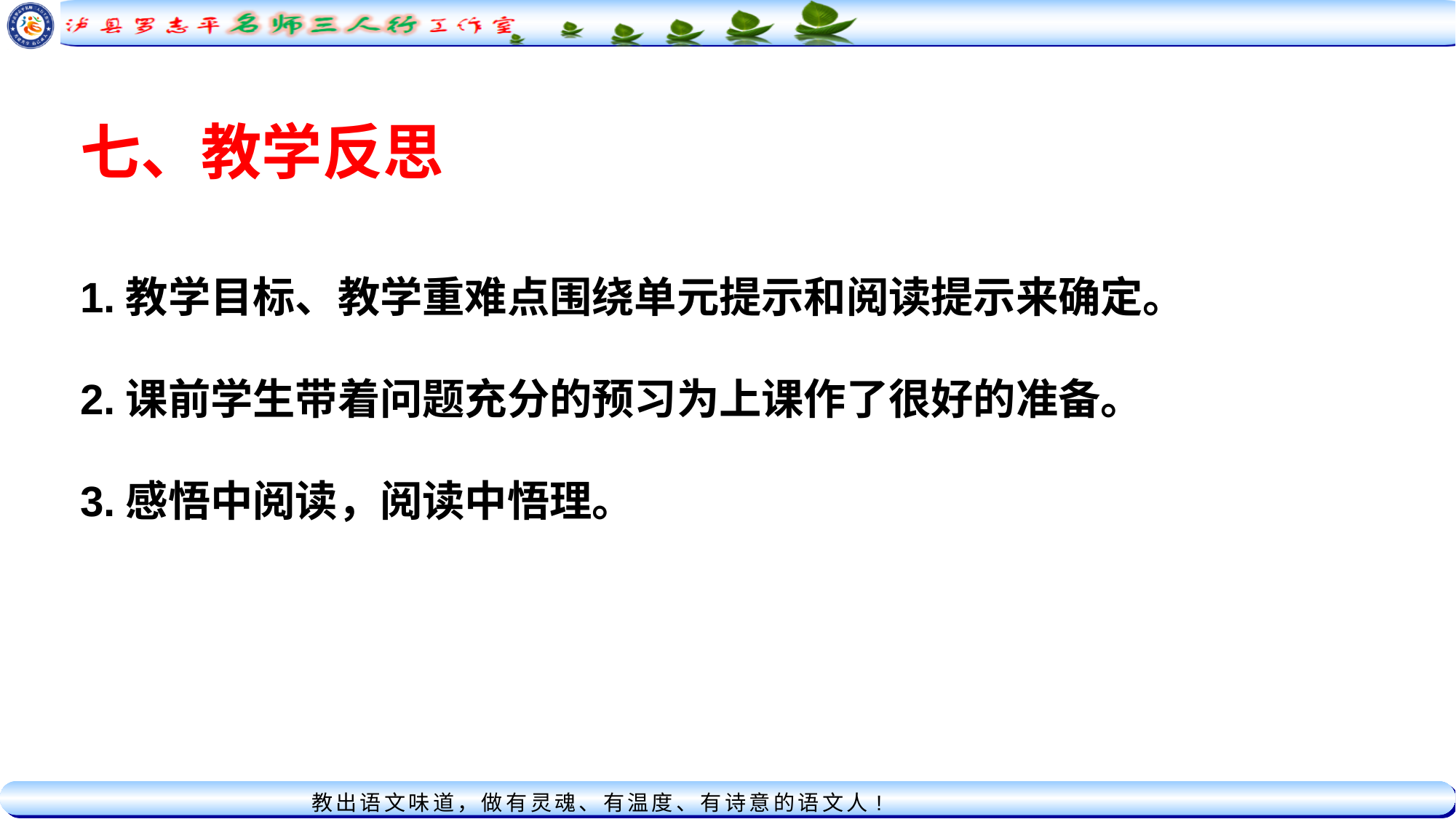

七、教学反思
1.教学目标、教学重难点围绕单元提示和阅读提示来确定。
2.课前学生带着问题充分的预习为上课作了很好的准备。

3.感悟中阅读，阅读中悟理。